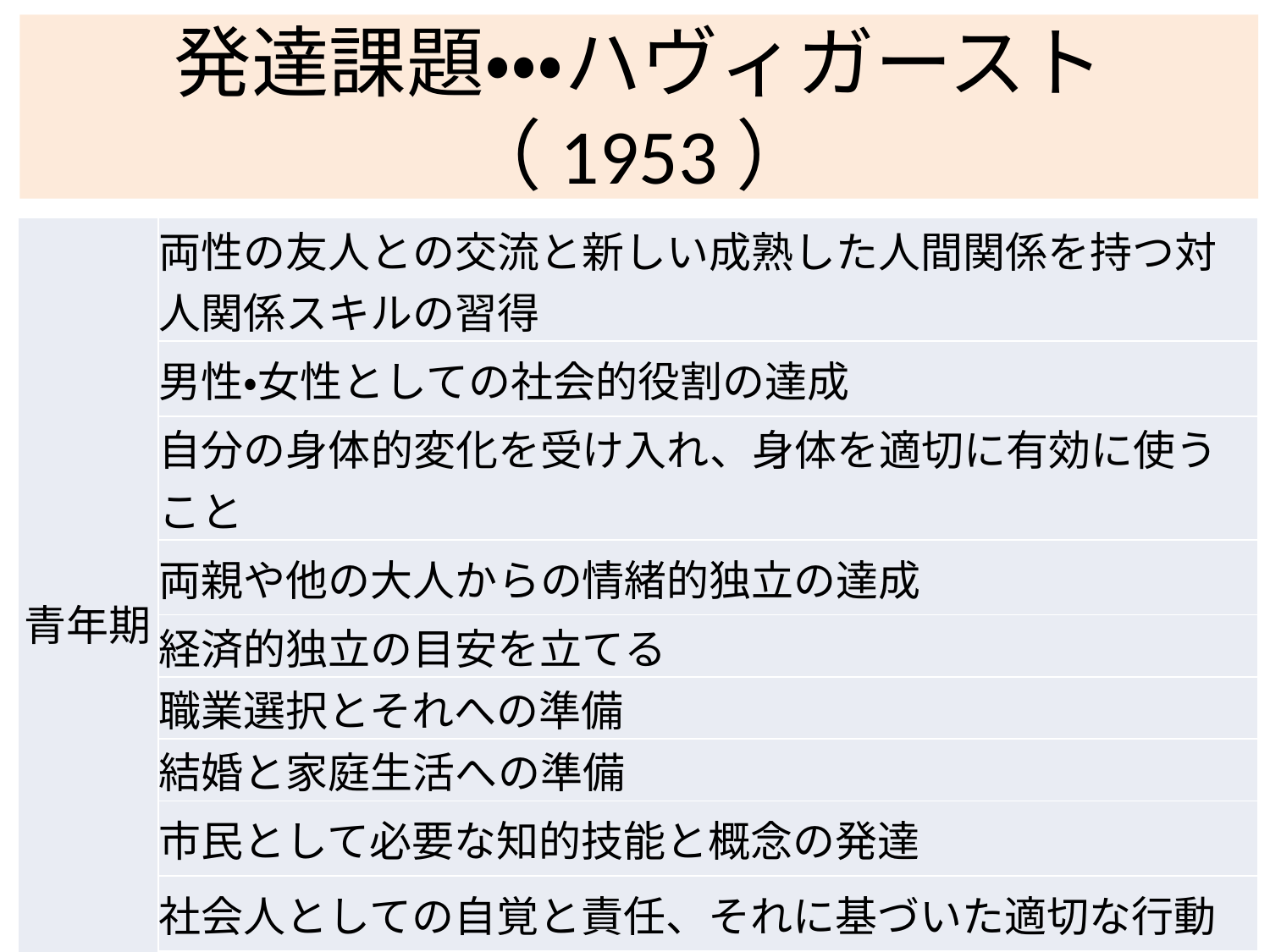

# 発達課題・・・ハヴィガースト（1953）
| 青年期 | 両性の友人との交流と新しい成熟した人間関係を持つ対人関係スキルの習得 |
| --- | --- |
|  | 男性・女性としての社会的役割の達成 |
|  | 自分の身体的変化を受け入れ、身体を適切に有効に使うこと |
|  | 両親や他の大人からの情緒的独立の達成 |
|  | 経済的独立の目安を立てる |
|  | 職業選択とそれへの準備 |
|  | 結婚と家庭生活への準備 |
|  | 市民として必要な知的技能と概念の発達 |
|  | 社会人としての自覚と責任、それに基づいた適切な行動 |
|  | 行動を導く価値観や倫理体系の形成 |